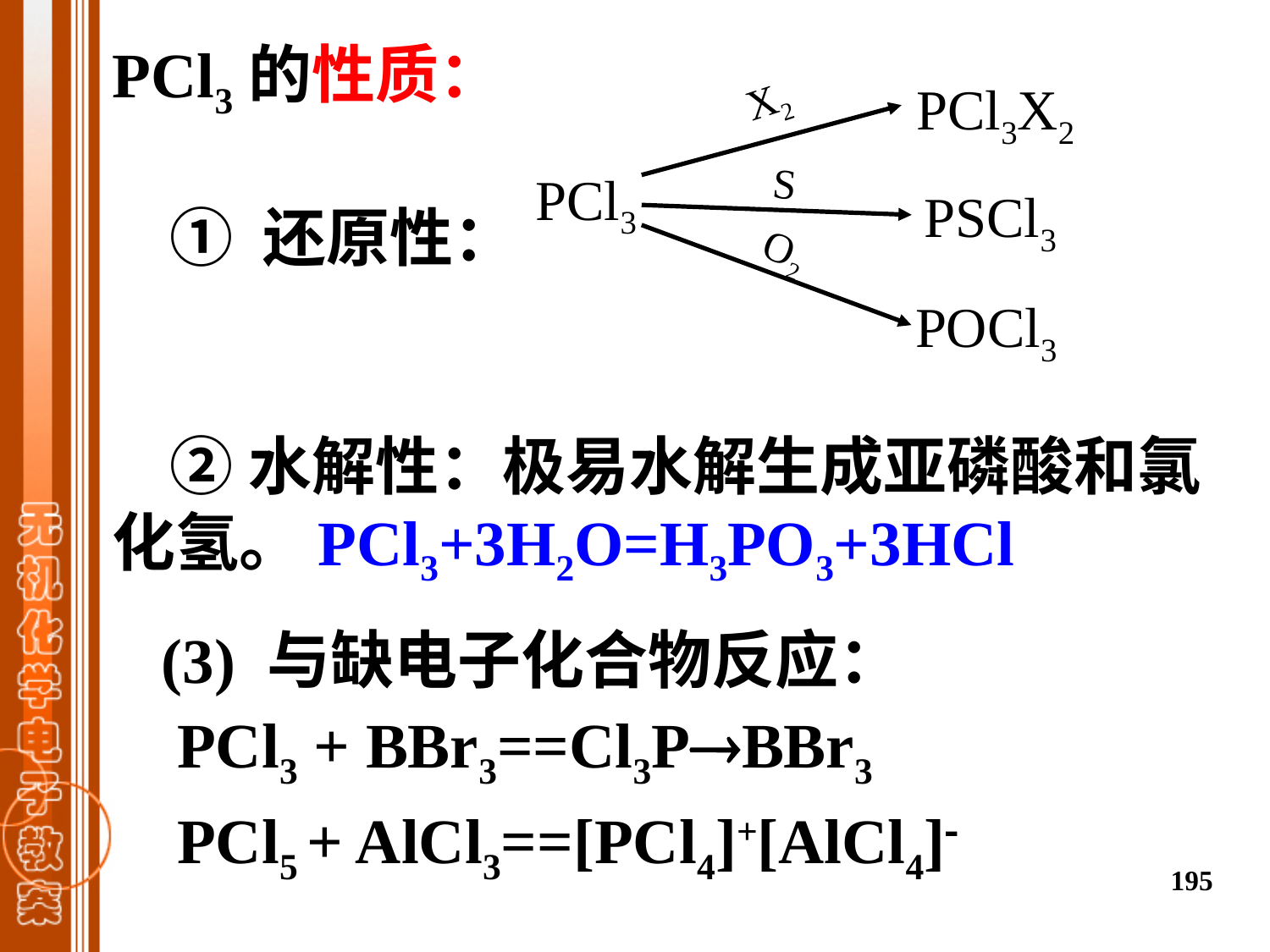

PCl3的性质：

    ① 还原性：

    ②水解性：极易水解生成亚磷酸和氯化氢。PCl3+3H2O=H3PO3+3HCl
X2
PCl3X2

S
PCl3
PSCl3

O2

POCl3
   (3) 与缺电子化合物反应：
    PCl3 + BBr3==Cl3P→BBr3
    PCl5 + AlCl3==[PCl4]+[AlCl4]−
195